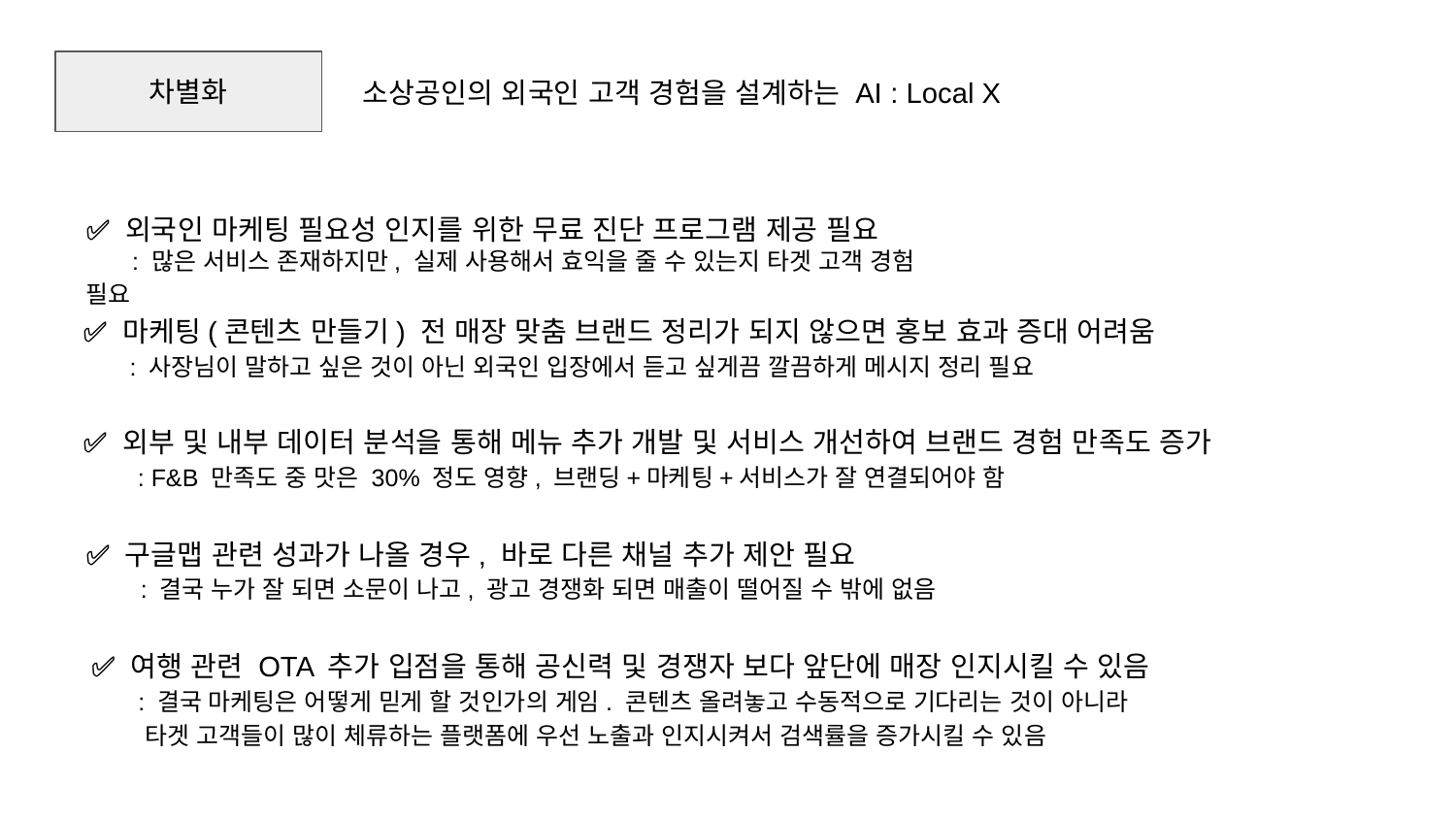

차별화
소상공인의 외국인 고객 경험을 설계하는 AI : Local X
✅ 외국인 마케팅 필요성 인지를 위한 무료 진단 프로그램 제공 필요
      : 많은 서비스 존재하지만, 실제 사용해서 효익을 줄 수 있는지 타겟 고객 경험 필요
✅ 마케팅(콘텐츠 만들기) 전 매장 맞춤 브랜드 정리가 되지 않으면 홍보 효과 증대 어려움
      : 사장님이 말하고 싶은 것이 아닌 외국인 입장에서 듣고 싶게끔 깔끔하게 메시지 정리 필요
✅ 외부 및 내부 데이터 분석을 통해 메뉴 추가 개발 및 서비스 개선하여 브랜드 경험 만족도 증가
      : F&B 만족도 중 맛은 30% 정도 영향, 브랜딩+마케팅+서비스가 잘 연결되어야 함
✅ 구글맵 관련 성과가 나올 경우, 바로 다른 채널 추가 제안 필요
      : 결국 누가 잘 되면 소문이 나고, 광고 경쟁화 되면 매출이 떨어질 수 밖에 없음
✅ 여행 관련 OTA 추가 입점을 통해 공신력 및 경쟁자 보다 앞단에 매장 인지시킬 수 있음
     : 결국 마케팅은 어떻게 믿게 할 것인가의 게임. 콘텐츠 올려놓고 수동적으로 기다리는 것이 아니라
        타겟 고객들이 많이 체류하는 플랫폼에 우선 노출과 인지시켜서 검색률을 증가시킬 수 있음